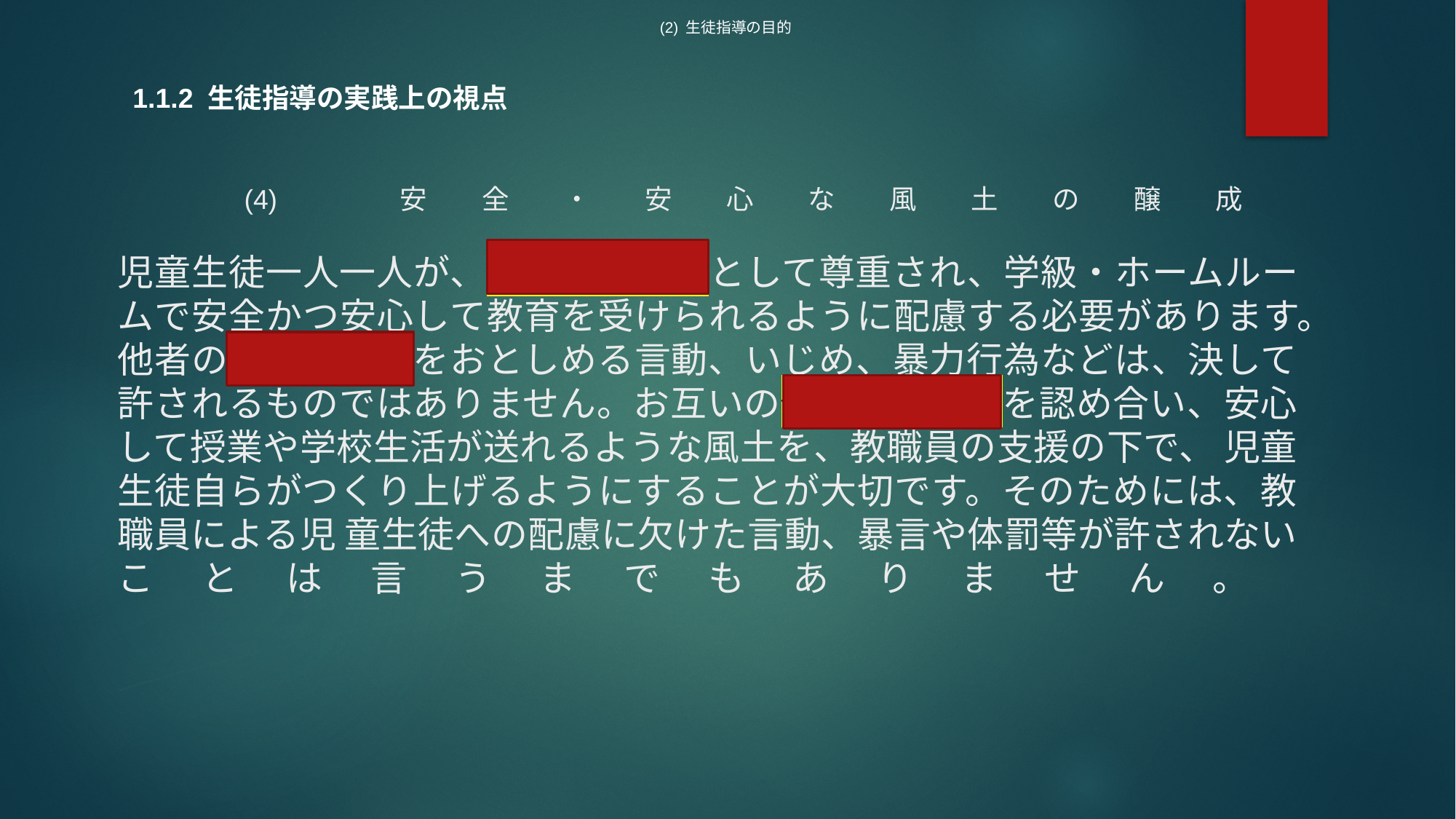

(2) 生徒指導の目的
1.1.2 生徒指導の実践上の視点
# (4) 安全・安心な風土の醸成 児童生徒一人一人が、個性的な存在として尊重され、学級・ホームルームで安全かつ安心して教育を受けられるように配慮する必要があります。他者の人格や人権をおとしめる言動、いじめ、暴力行為などは、決して許されるものではありません。お互いの個性や多様性を認め合い、安心して授業や学校生活が送れるような風土を、教職員の支援の下で、 児童生徒自らがつくり上げるようにすることが大切です。そのためには、教職員による児 童生徒への配慮に欠けた言動、暴言や体罰等が許されないことは言うまでもありません。